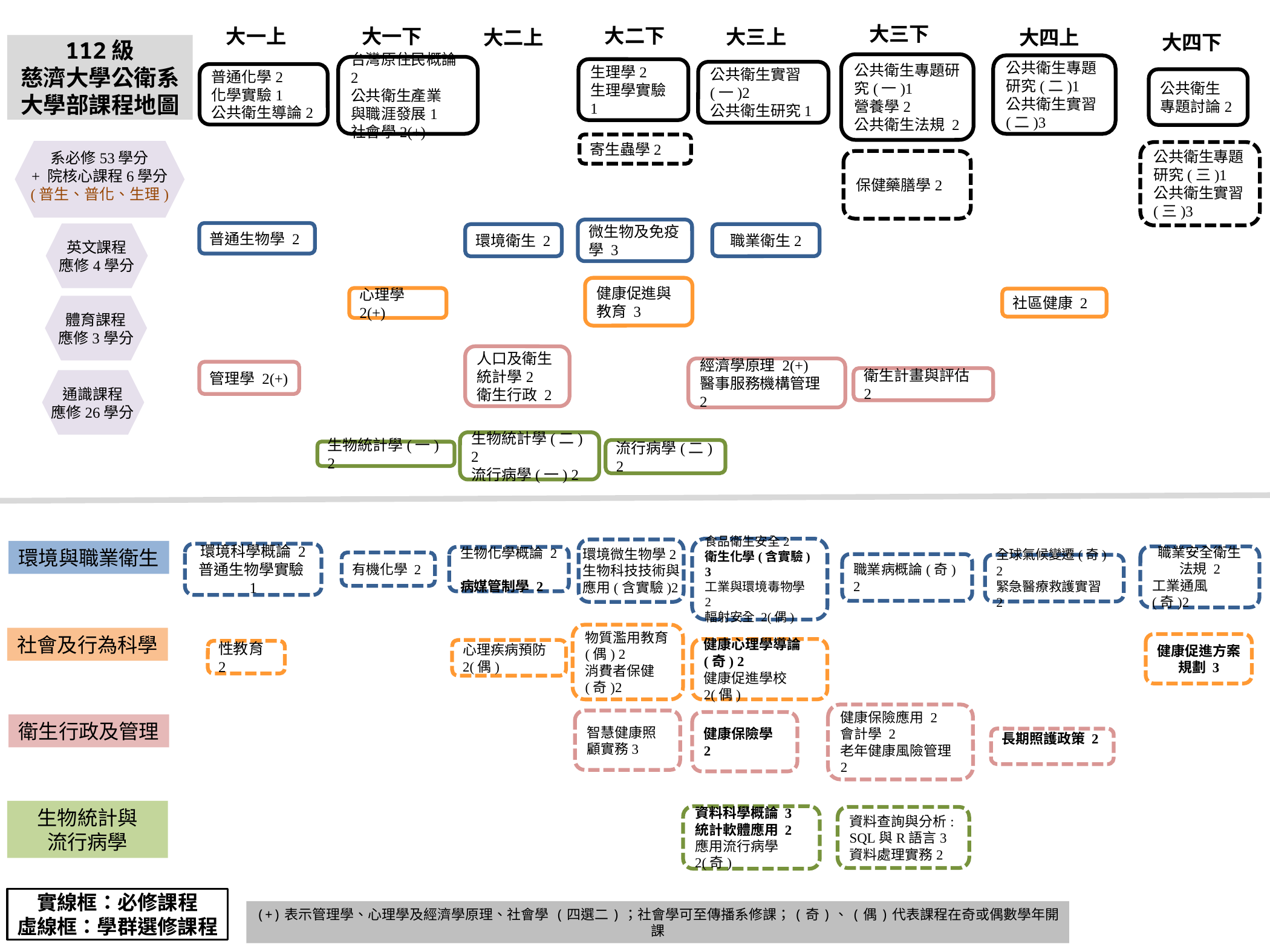

大三下
大二下
大一上
大一下
大三上
大二上
大四上
大四下
112級
慈濟大學公衛系
大學部課程地圖

公共衛生專題研究(一)1
營養學2
公共衛生法規 2

公共衛生專題研究(二)1
公共衛生實習(二)3
台灣原住民概論2
公共衛生產業
與職涯發展1
社會學2(+)
生理學2
生理學實驗1
公共衛生實習(一)2
公共衛生研究1
普通化學2
化學實驗1
公共衛生導論2
公共衛生專題討論2
寄生蟲學2

公共衛生專題
研究(三)1
公共衛生實習(三)3
系必修53學分
+ 院核心課程6學分
(普生、普化、生理)
保健藥膳學2

微生物及免疫
學 3
普通生物學 2

職業衛生2
環境衛生 2
英文課程
應修4學分
健康促進與教育 3
心理學 2(+)
社區健康 2

體育課程
應修3學分
人口及衛生
統計學2
衛生行政 2
經濟學原理 2(+)
醫事服務機構管理 2
管理學 2(+)
衛生計畫與評估 2

通識課程
應修26學分
生物統計學(二) 2
流行病學(一) 2
流行病學(二) 2
生物統計學(一) 2
食品衛生安全2
衛生化學(含實驗) 3
工業與環境毒物學2
輻射安全 2(偶)

環境微生物學2
生物科技技術與應用(含實驗)2
環境與職業衛生
社會及行為科學
衛生行政及管理
生物統計與
流行病學
環境科學概論 2
普通生物學實驗1
職業安全衛生
法規 2
工業通風(奇)2
生物化學概論 2
病媒管制學 2
有機化學 2
職業病概論(奇) 2
全球氣候變遷(奇) 2
緊急醫療救護實習 2
物質濫用教育(偶) 2
消費者保健(奇)2
健康促進方案
規劃 3
健康心理學導論(奇) 2
健康促進學校2(偶)
心理疾病預防2(偶)
性教育2
健康保險應用 2
會計學 2
老年健康風險管理2
智慧健康照顧實務3
健康保險學 2
長期照護政策 2
資料科學概論 3
統計軟體應用 2
應用流行病學 2(奇)
資料查詢與分析:
SQL與R語言3
資料處理實務2
實線框：必修課程
虛線框：學群選修課程
(+)表示管理學、心理學及經濟學原理、社會學 (四選二)；社會學可至傳播系修課；(奇)、(偶)代表課程在奇或偶數學年開課